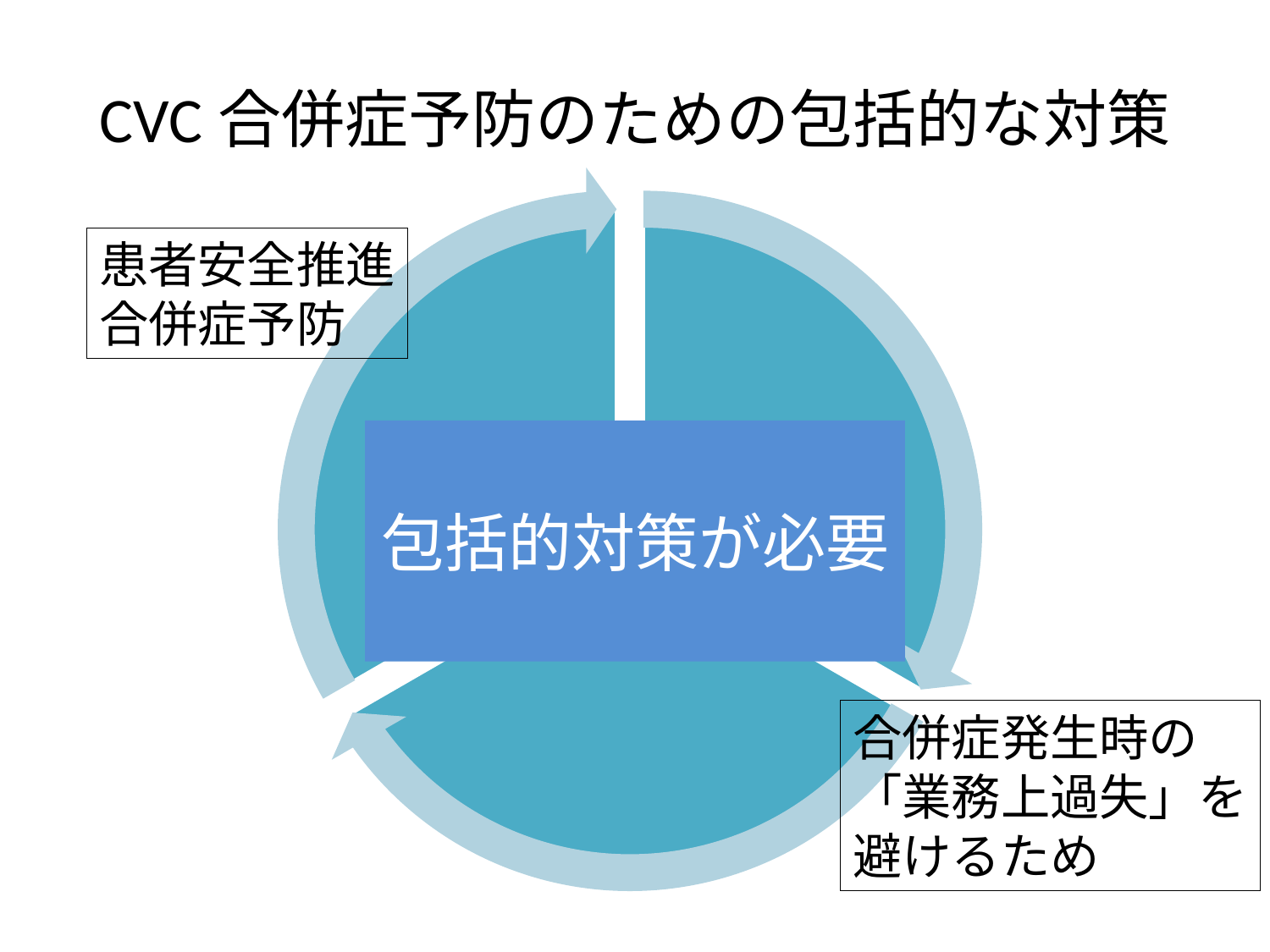

# CVC合併症予防のための包括的な対策

患者安全推進
合併症予防

包括的対策が必要

合併症発生時の
「業務上過失」を
避けるため